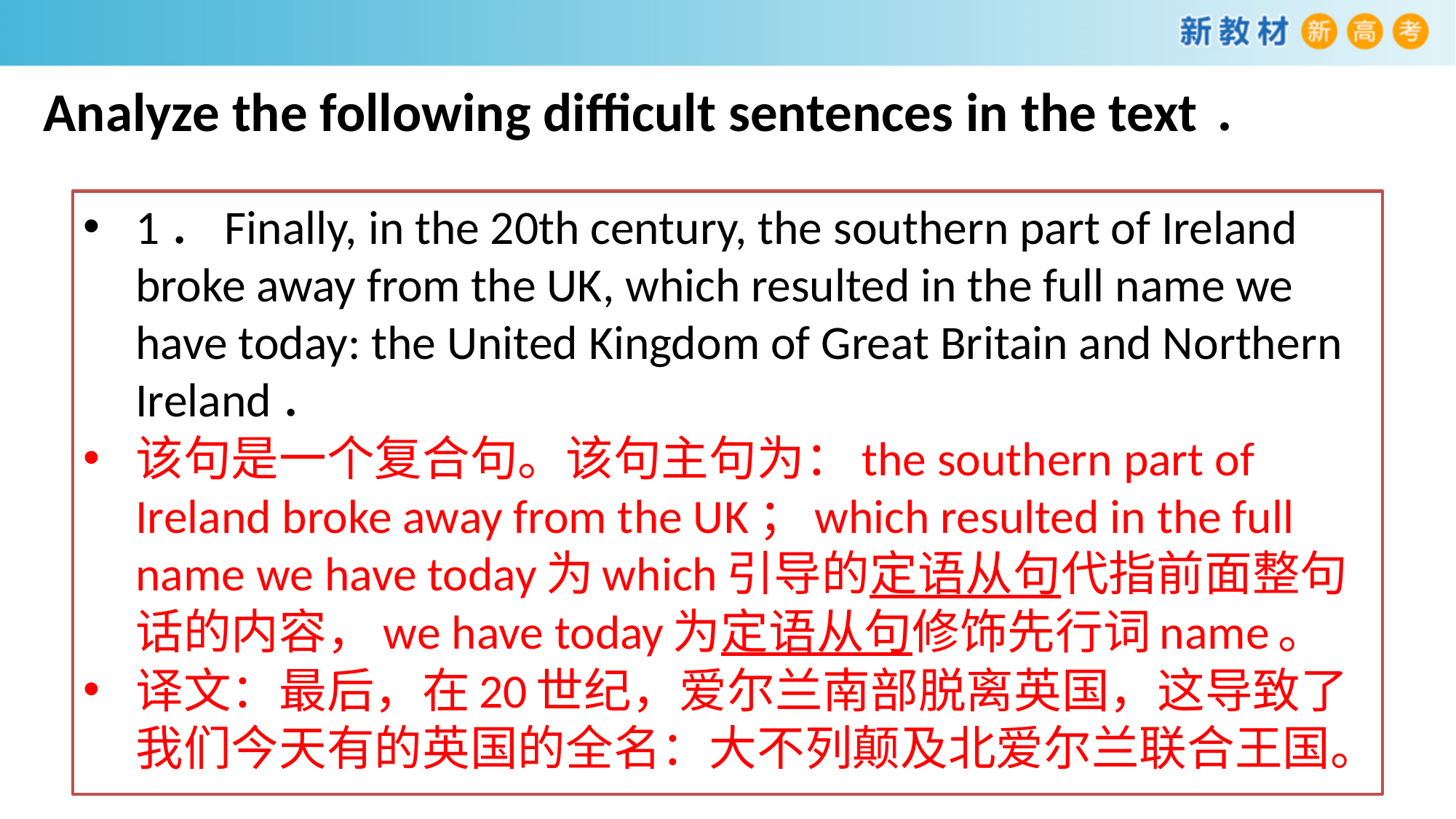

# Analyze the following difficult sentences in the text．
1．Finally, in the 20th century, the southern part of Ireland broke away from the UK, which resulted in the full name we have today: the United Kingdom of Great Britain and Northern Ireland．
该句是一个复合句。该句主句为：the southern part of Ireland broke away from the UK；which resulted in the full name we have today为which引导的定语从句代指前面整句话的内容，we have today为定语从句修饰先行词name。
译文：最后，在20世纪，爱尔兰南部脱离英国，这导致了我们今天有的英国的全名：大不列颠及北爱尔兰联合王国。